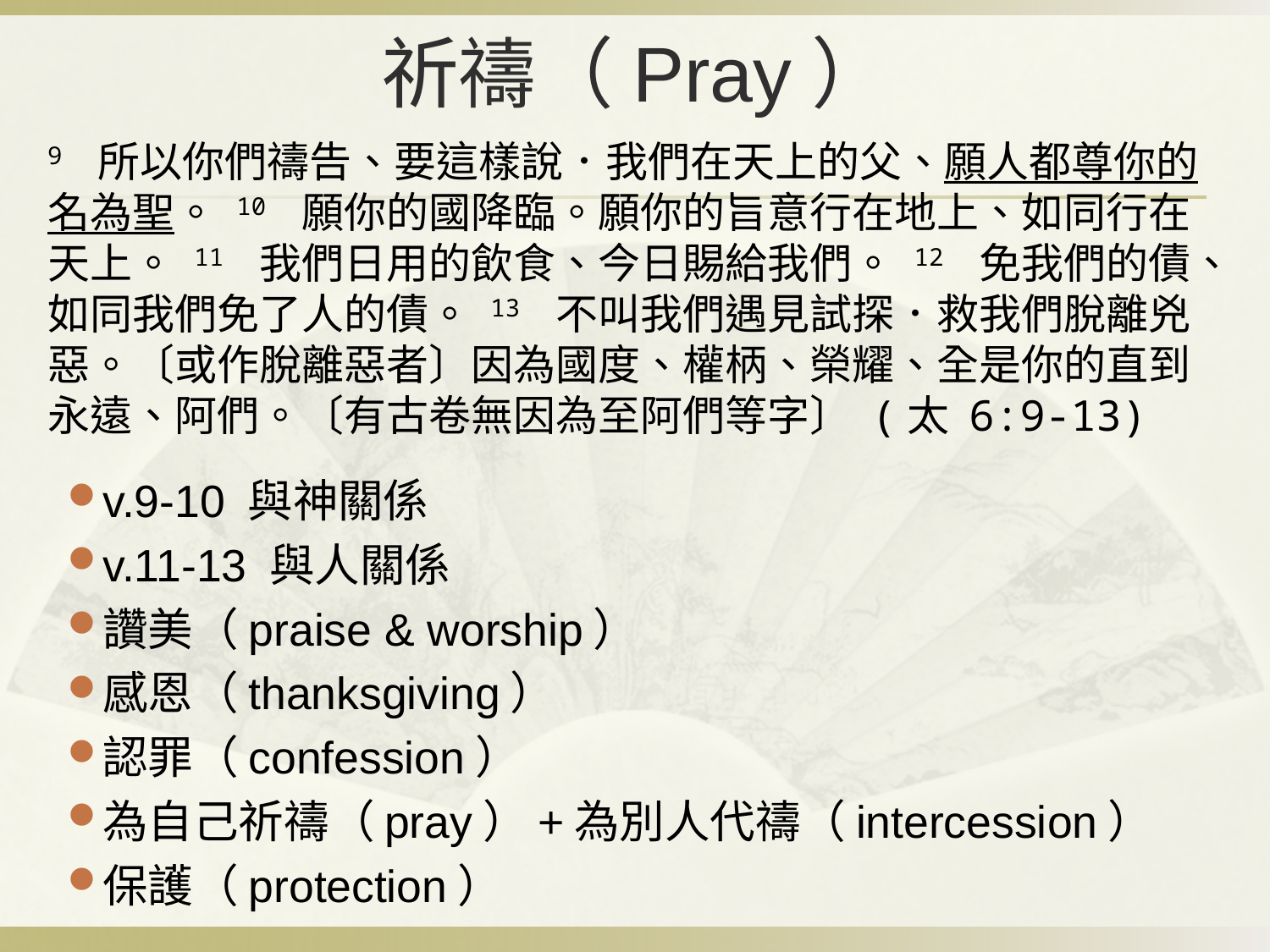

祈禱（Pray）
9 所以你們禱告、要這樣說．我們在天上的父、願人都尊你的名為聖。 10 願你的國降臨。願你的旨意行在地上、如同行在天上。 11 我們日用的飲食、今日賜給我們。 12 免我們的債、如同我們免了人的債。 13 不叫我們遇見試探．救我們脫離兇惡。〔或作脫離惡者〕因為國度、權柄、榮耀、全是你的直到永遠、阿們。〔有古卷無因為至阿們等字〕 (太 6:9-13)
v.9-10 與神關係
v.11-13 與人關係
讚美（praise & worship）
感恩（thanksgiving）
認罪（confession）
為自己祈禱（pray）+為別人代禱（intercession）
保護（protection）